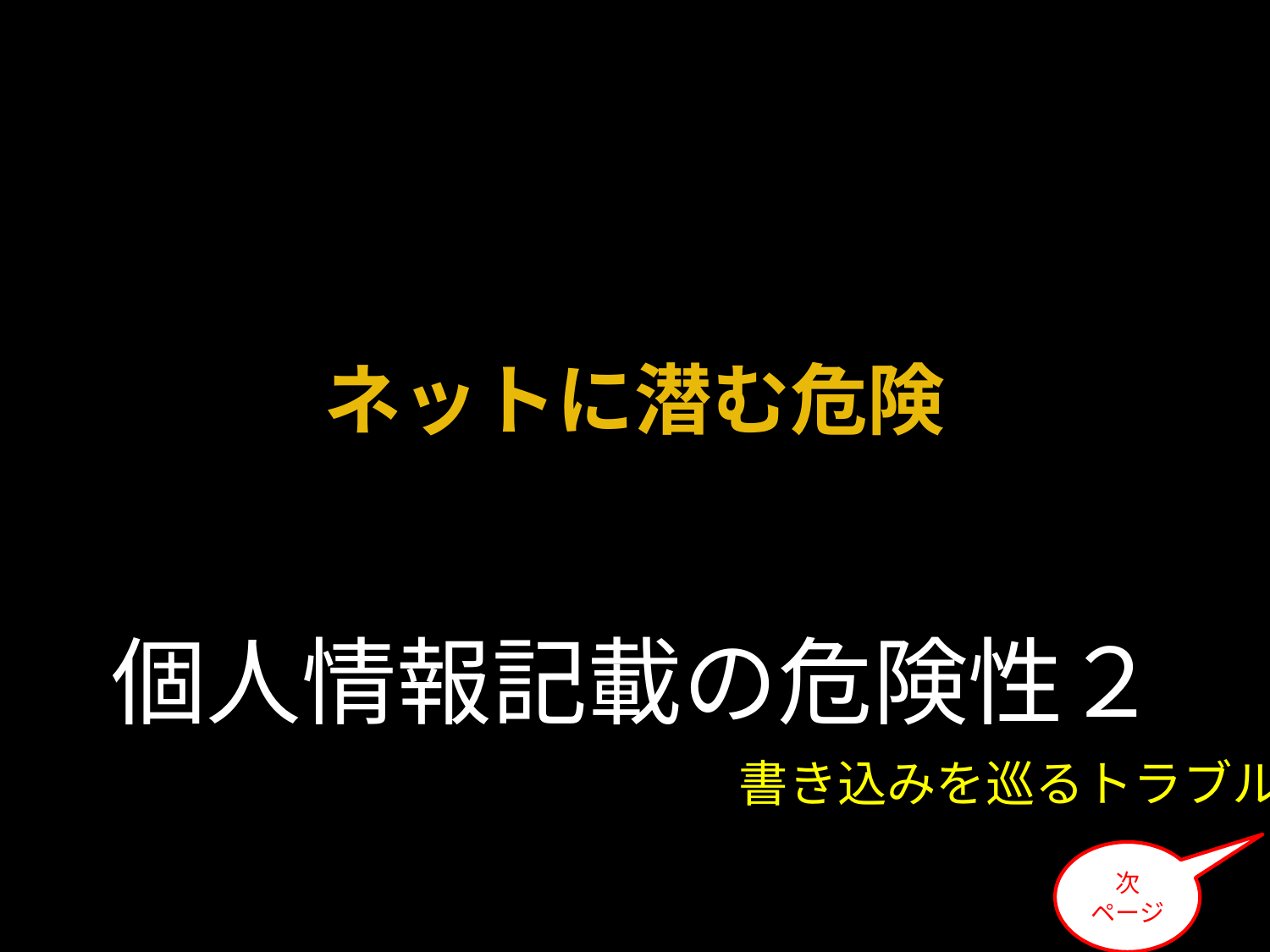

# ネットに潜む危険

個人情報記載の危険性２
書き込みを巡るトラブル
次
ページ